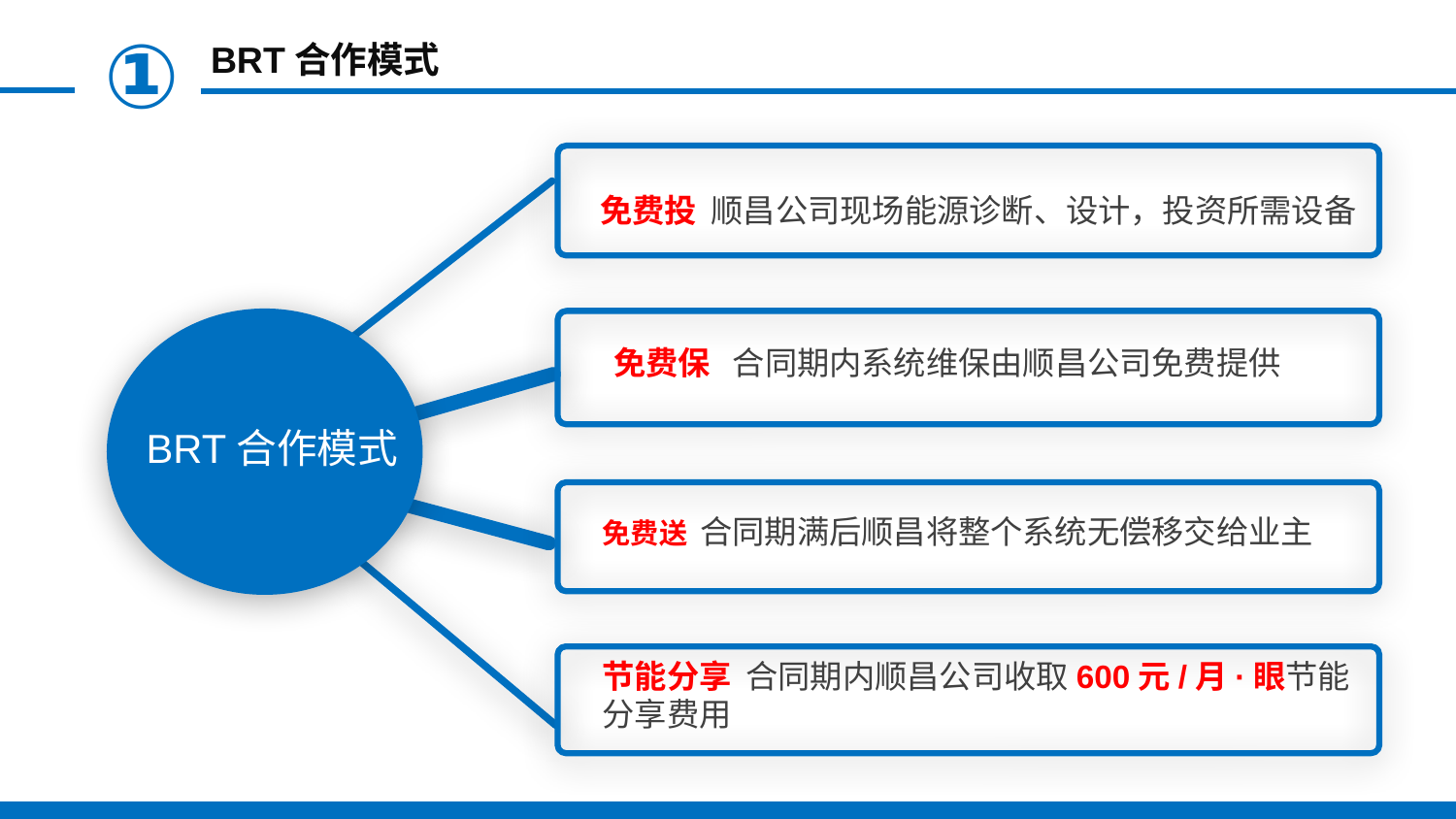

①
BRT合作模式

免费投  顺昌公司现场能源诊断、设计，投资所需设备

BRT合作模式

免费保   合同期内系统维保由顺昌公司免费提供

免费送  合同期满后顺昌将整个系统无偿移交给业主

节能分享  合同期内顺昌公司收取600元/月·眼节能分享费用